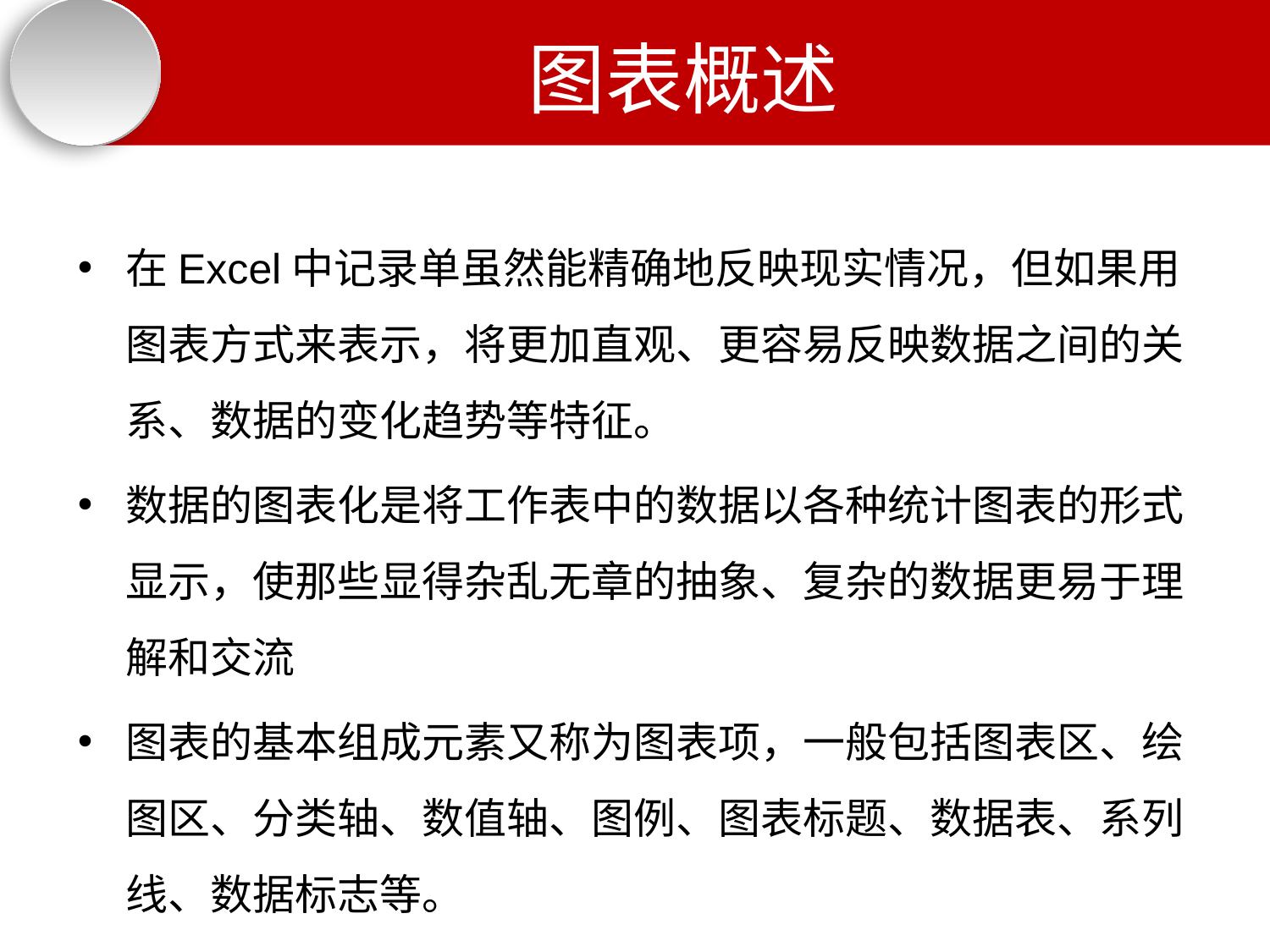

# 图表概述
在Excel中记录单虽然能精确地反映现实情况，但如果用图表方式来表示，将更加直观、更容易反映数据之间的关系、数据的变化趋势等特征。
数据的图表化是将工作表中的数据以各种统计图表的形式显示，使那些显得杂乱无章的抽象、复杂的数据更易于理解和交流
图表的基本组成元素又称为图表项，一般包括图表区、绘图区、分类轴、数值轴、图例、图表标题、数据表、系列线、数据标志等。

36